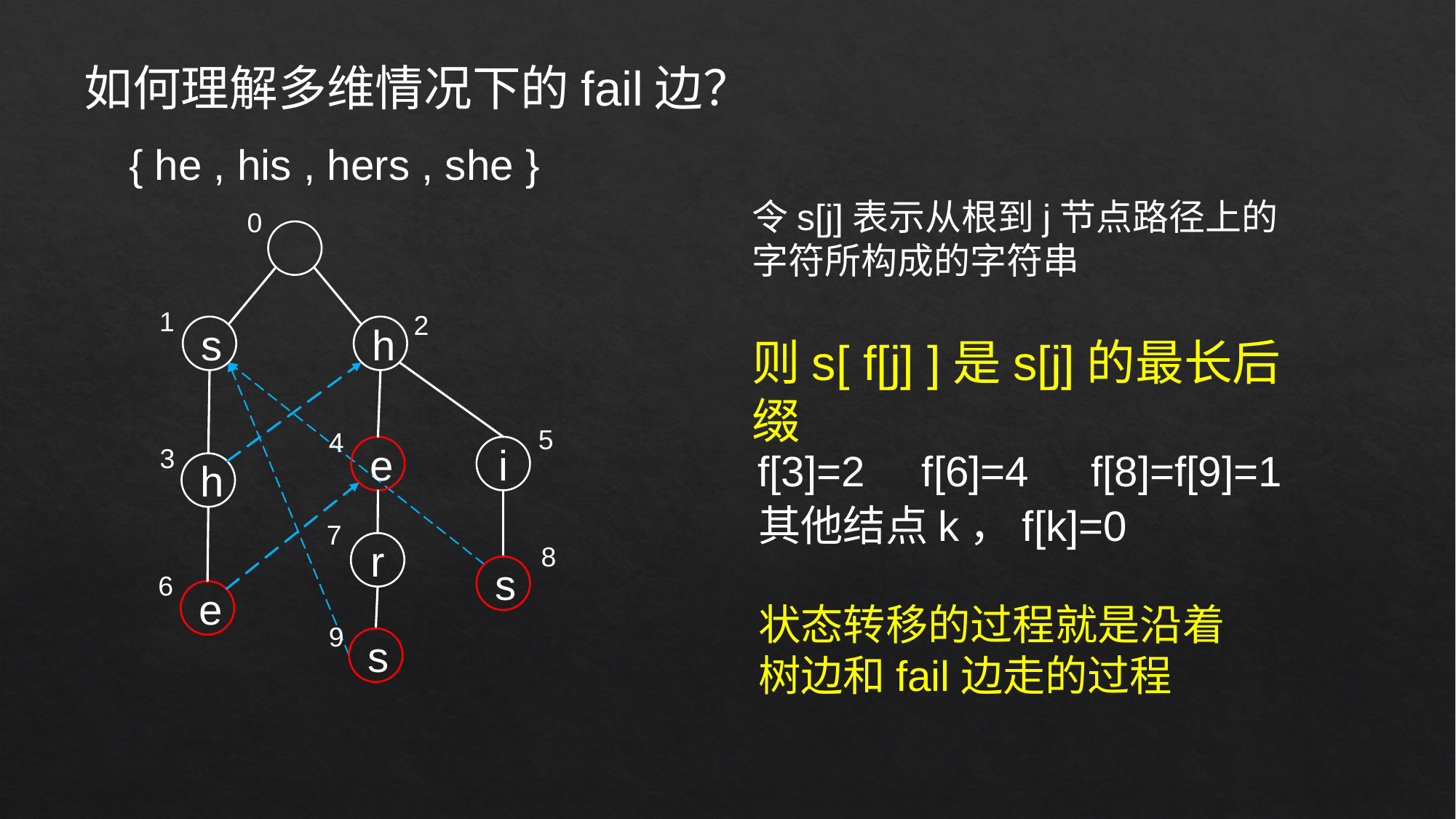

如何理解多维情况下的fail边？
{ he , his , hers , she }
令s[j]表示从根到j节点路径上的字符所构成的字符串

则s[ f[j] ]是s[j]的最长后缀

0

1
2
s
h
5
4
3
e
i
f[3]=2
f[6]=4
f[8]=f[9]=1
h
其他结点k，f[k]=0
7
r
8
s
6
e
状态转移的过程就是沿着树边和fail边走的过程
9
s